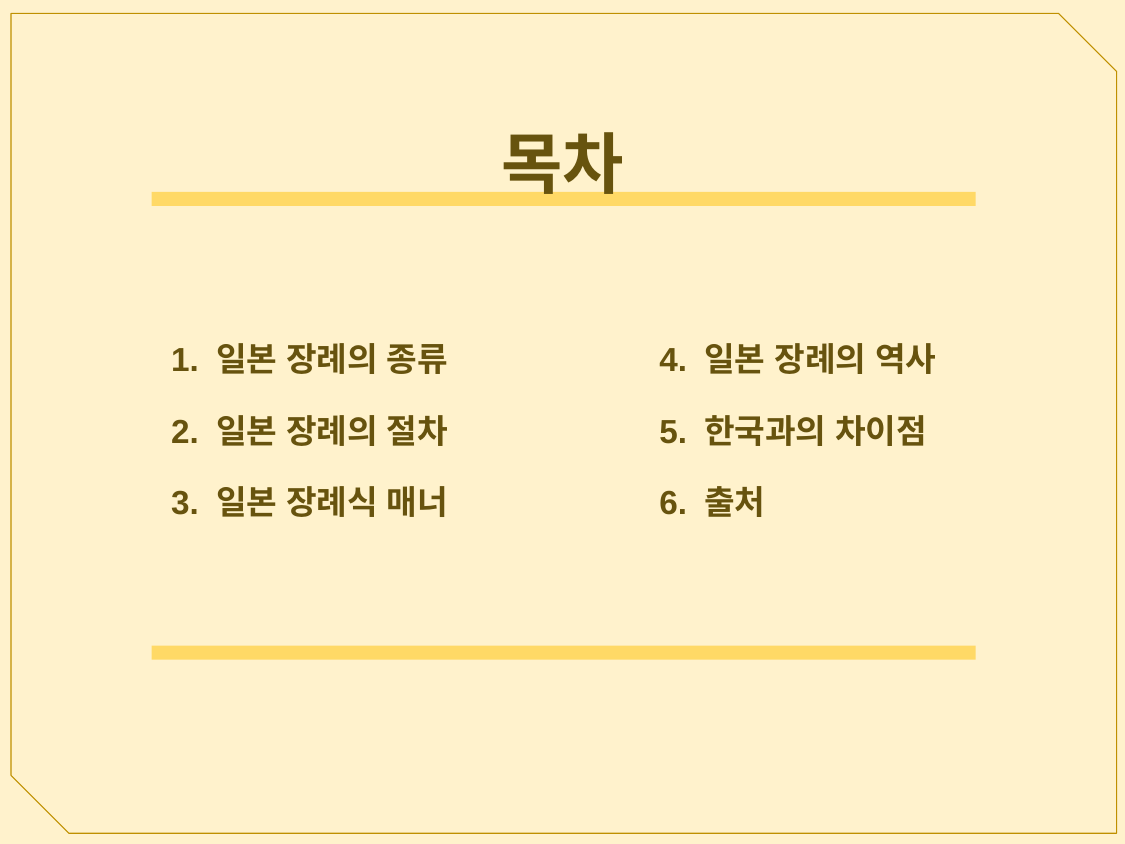

# 목차

1. 일본 장례의 종류                      4. 일본 장례의 역사
2. 일본 장례의 절차                      5. 한국과의 차이점
3. 일본 장례식 매너                      6. 출처